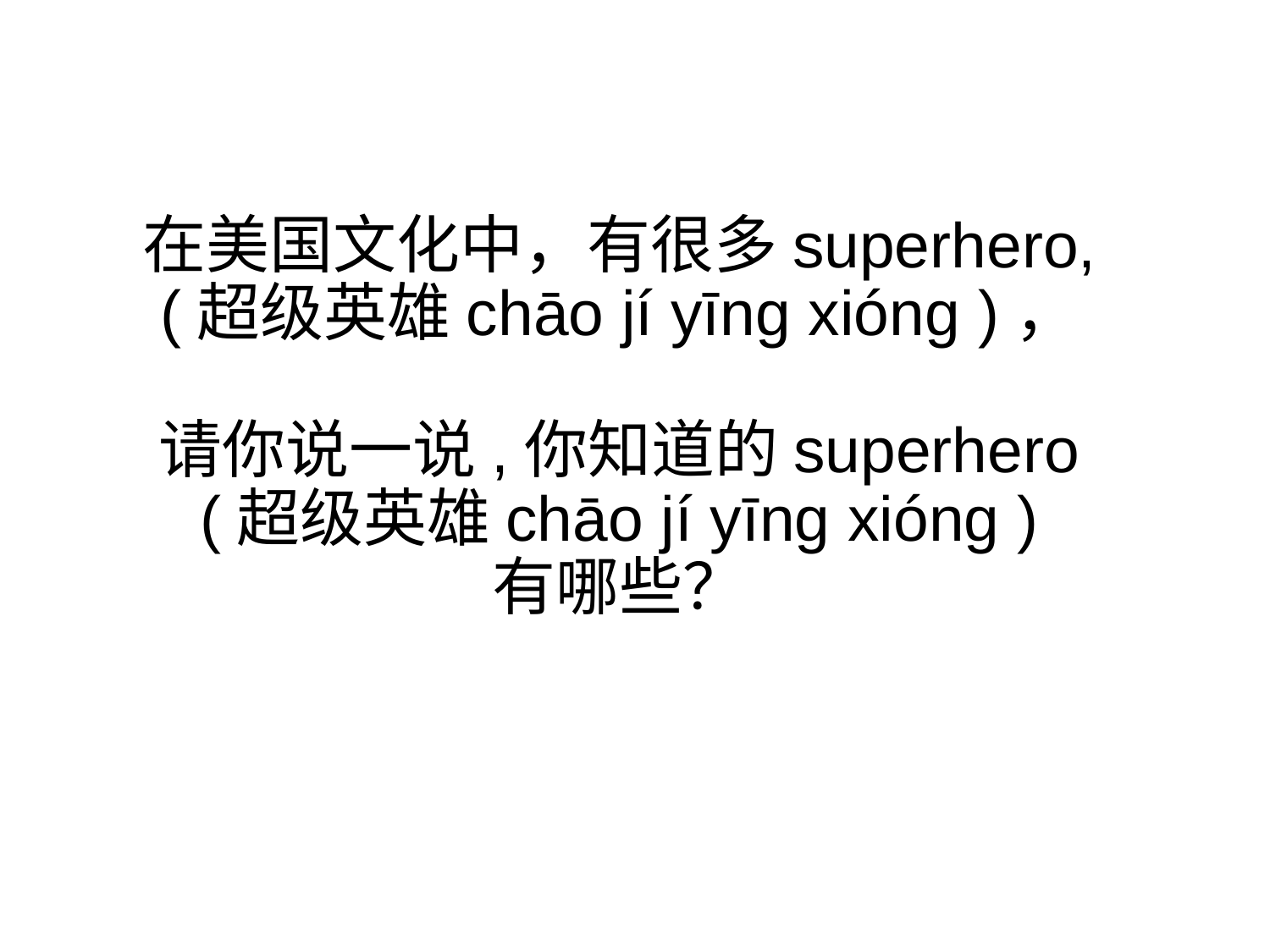

# 在美国文化中，有很多superhero, (超级英雄chāo jí yīng xióng )， 请你说一说,你知道的superhero (超级英雄chāo jí yīng xióng ) 有哪些？